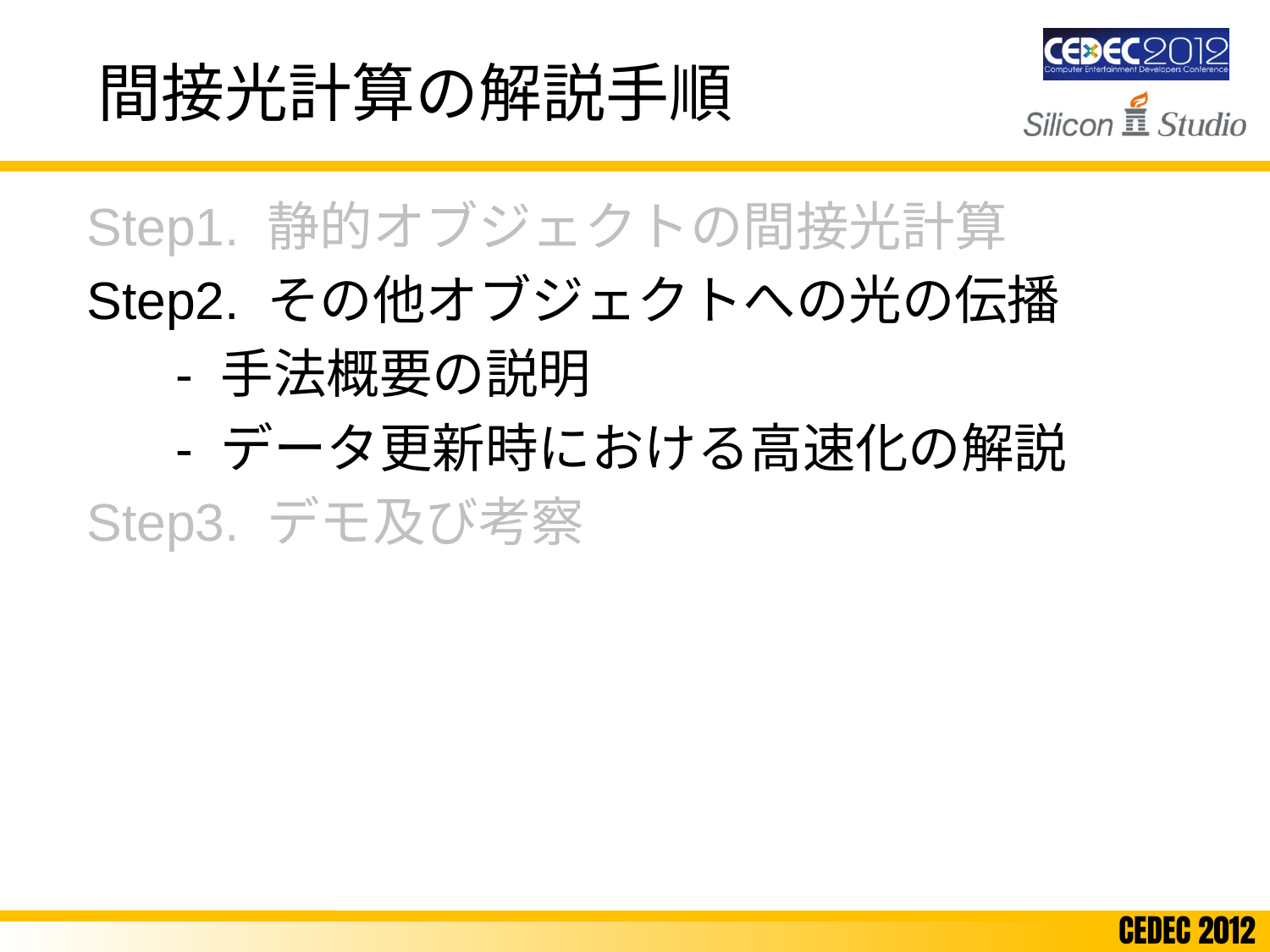

# 間接光計算の解説手順
  Step1. 静的オブジェクトの間接光計算
  Step2. その他オブジェクトへの光の伝播
　　- 手法概要の説明
　　- データ更新時における高速化の解説
  Step3. デモ及び考察